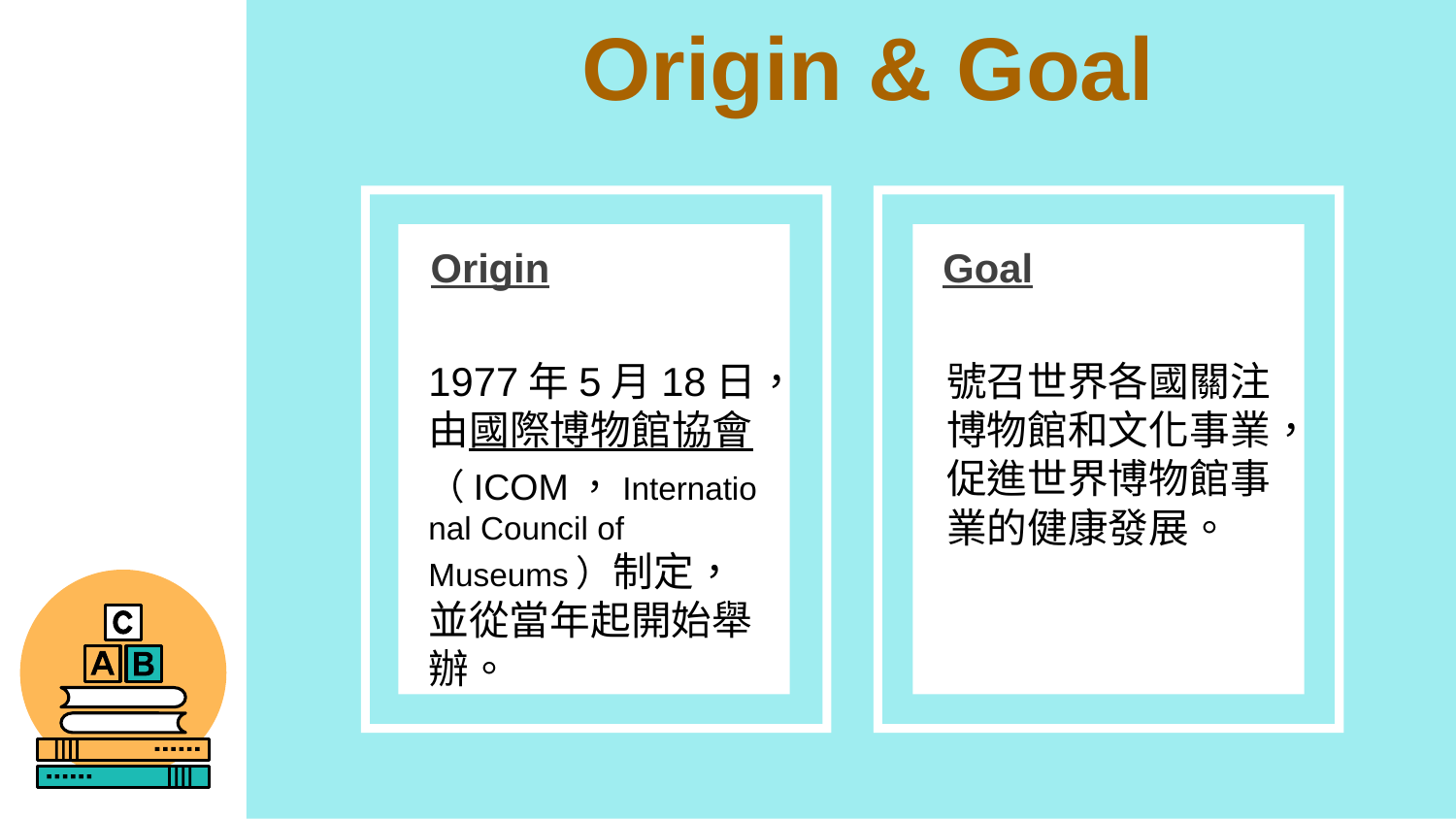

Origin & Goal

Origin
1977年5月18日，由國際博物館協會（ICOM，International Council of Museums）制定，並從當年起開始舉辦。
Goal
號召世界各國關注博物館和文化事業，促進世界博物館事業的健康發展。